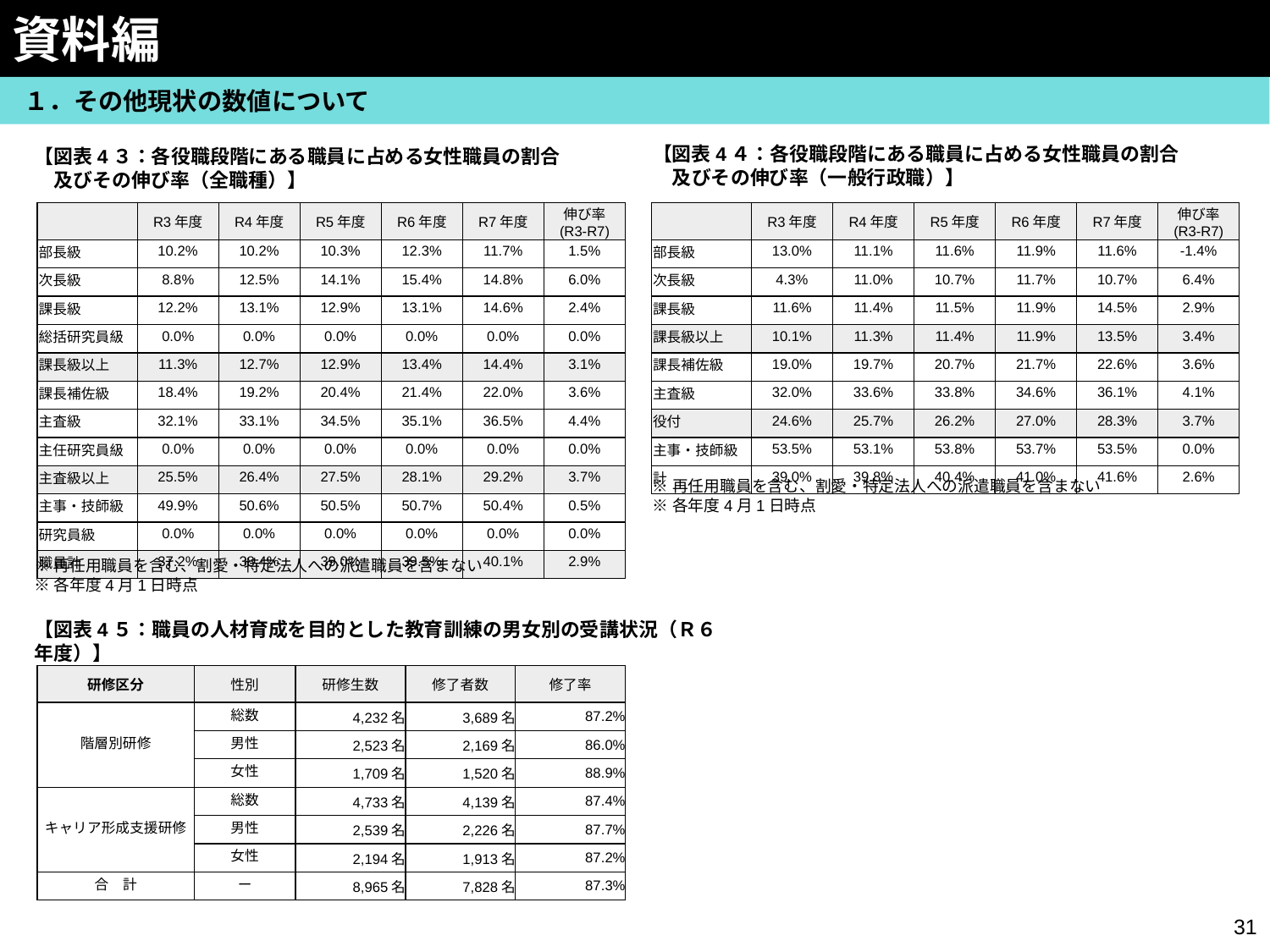

資料編
　１．その他現状の数値について
【図表4４：各役職段階にある職員に占める女性職員の割合
　及びその伸び率（一般行政職）】
【図表4３：各役職段階にある職員に占める女性職員の割合
　及びその伸び率（全職種）】

|  | R3年度 | R4年度 | R5年度 | R6年度 | R7年度 | 伸び率 (R3-R7) |
| --- | --- | --- | --- | --- | --- | --- |
| 部長級 | 10.2% | 10.2% | 10.3% | 12.3% | 11.7% | 1.5% |
| 次長級 | 8.8% | 12.5% | 14.1% | 15.4% | 14.8% | 6.0% |
| 課長級 | 12.2% | 13.1% | 12.9% | 13.1% | 14.6% | 2.4% |
| 総括研究員級 | 0.0% | 0.0% | 0.0% | 0.0% | 0.0% | 0.0% |
| 課長級以上 | 11.3% | 12.7% | 12.9% | 13.4% | 14.4% | 3.1% |
| 課長補佐級 | 18.4% | 19.2% | 20.4% | 21.4% | 22.0% | 3.6% |
| 主査級 | 32.1% | 33.1% | 34.5% | 35.1% | 36.5% | 4.4% |
| 主任研究員級 | 0.0% | 0.0% | 0.0% | 0.0% | 0.0% | 0.0% |
| 主査級以上 | 25.5% | 26.4% | 27.5% | 28.1% | 29.2% | 3.7% |
| 主事・技師級 | 49.9% | 50.6% | 50.5% | 50.7% | 50.4% | 0.5% |
| 研究員級 | 0.0% | 0.0% | 0.0% | 0.0% | 0.0% | 0.0% |
| 職員計 | 37.2% | 38.4% | 39.0% | 39.5% | 40.1% | 2.9% |
|  | R3年度 | R4年度 | R5年度 | R6年度 | R7年度 | 伸び率 (R3-R7) |
| --- | --- | --- | --- | --- | --- | --- |
| 部長級 | 13.0% | 11.1% | 11.6% | 11.9% | 11.6% | -1.4% |
| 次長級 | 4.3% | 11.0% | 10.7% | 11.7% | 10.7% | 6.4% |
| 課長級 | 11.6% | 11.4% | 11.5% | 11.9% | 14.5% | 2.9% |
| 課長級以上 | 10.1% | 11.3% | 11.4% | 11.9% | 13.5% | 3.4% |
| 課長補佐級 | 19.0% | 19.7% | 20.7% | 21.7% | 22.6% | 3.6% |
| 主査級 | 32.0% | 33.6% | 33.8% | 34.6% | 36.1% | 4.1% |
| 役付 | 24.6% | 25.7% | 26.2% | 27.0% | 28.3% | 3.7% |
| 主事・技師級 | 53.5% | 53.1% | 53.8% | 53.7% | 53.5% | 0.0% |
| 計 | 39.0% | 39.8% | 40.4% | 41.0% | 41.6% | 2.6% |
※再任用職員を含む、割愛・特定法人への派遣職員を含まない
※各年度4月1日時点
※再任用職員を含む、割愛・特定法人への派遣職員を含まない
※各年度4月1日時点
【図表4５：職員の人材育成を目的とした教育訓練の男女別の受講状況（Ｒ６年度）】
| 研修区分 | 性別 | 研修生数 | 修了者数 | 修了率 |
| --- | --- | --- | --- | --- |
| 階層別研修 | 総数 | 4,232名 | 3,689名 | 87.2% |
|  | 男性 | 2,523名 | 2,169名 | 86.0% |
|  | 女性 | 1,709名 | 1,520名 | 88.9% |
| キャリア形成支援研修 | 総数 | 4,733名 | 4,139名 | 87.4% |
|  | 男性 | 2,539名 | 2,226名 | 87.7% |
|  | 女性 | 2,194名 | 1,913名 | 87.2% |
| 合　計 | ー | 8,965名 | 7,828名 | 87.3% |
31